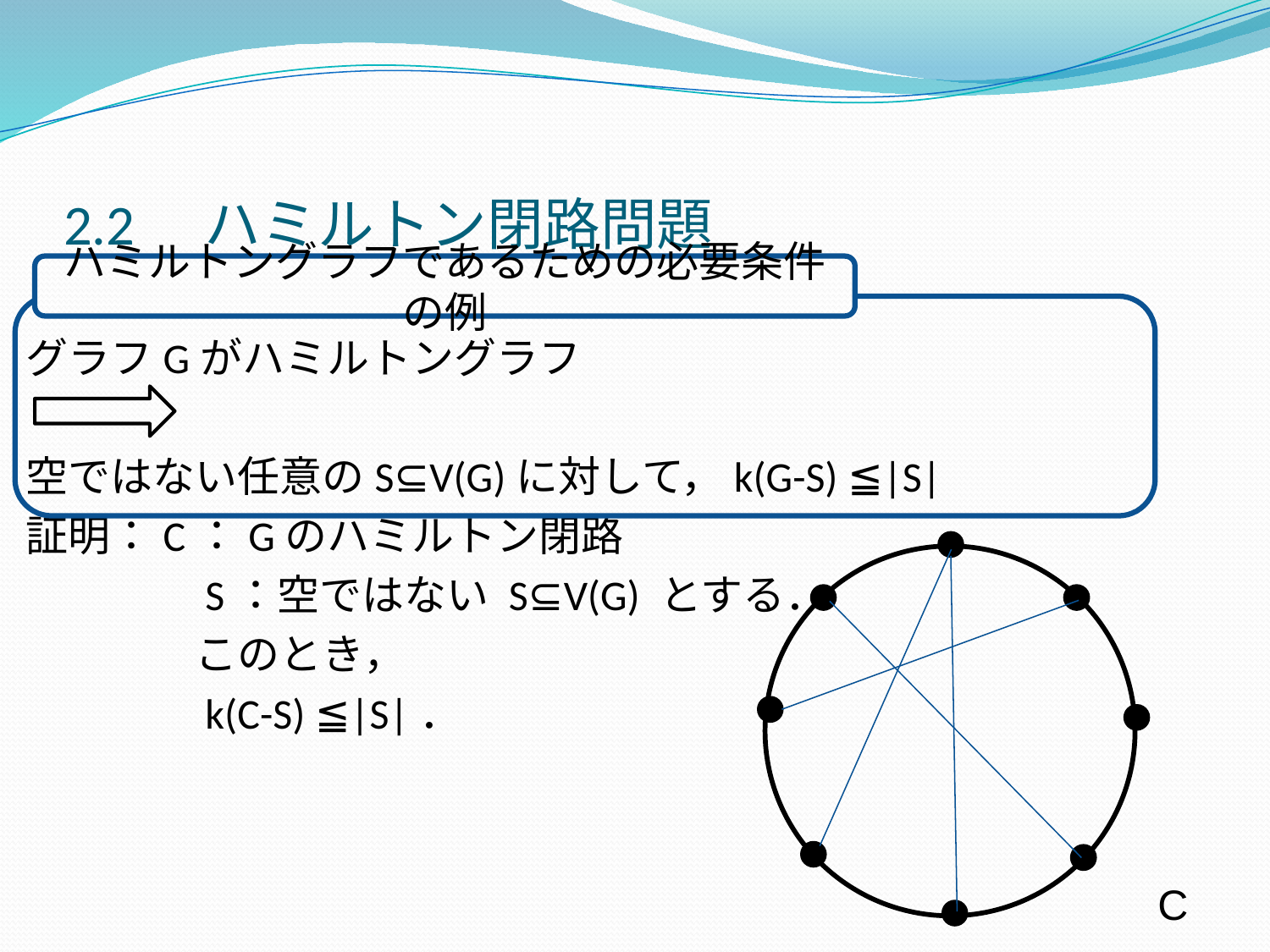

2.2　ハミルトン閉路問題
ハミルトングラフであるための必要条件の例

グラフGがハミルトングラフ

空ではない任意のS⊆V(G)に対して，k(G-S) ≦|S|
証明：C：Gのハミルトン閉路
　　　　S：空ではない S⊆V(G) とする．
　　　　このとき，
　　　　k(C-S) ≦|S|．

C